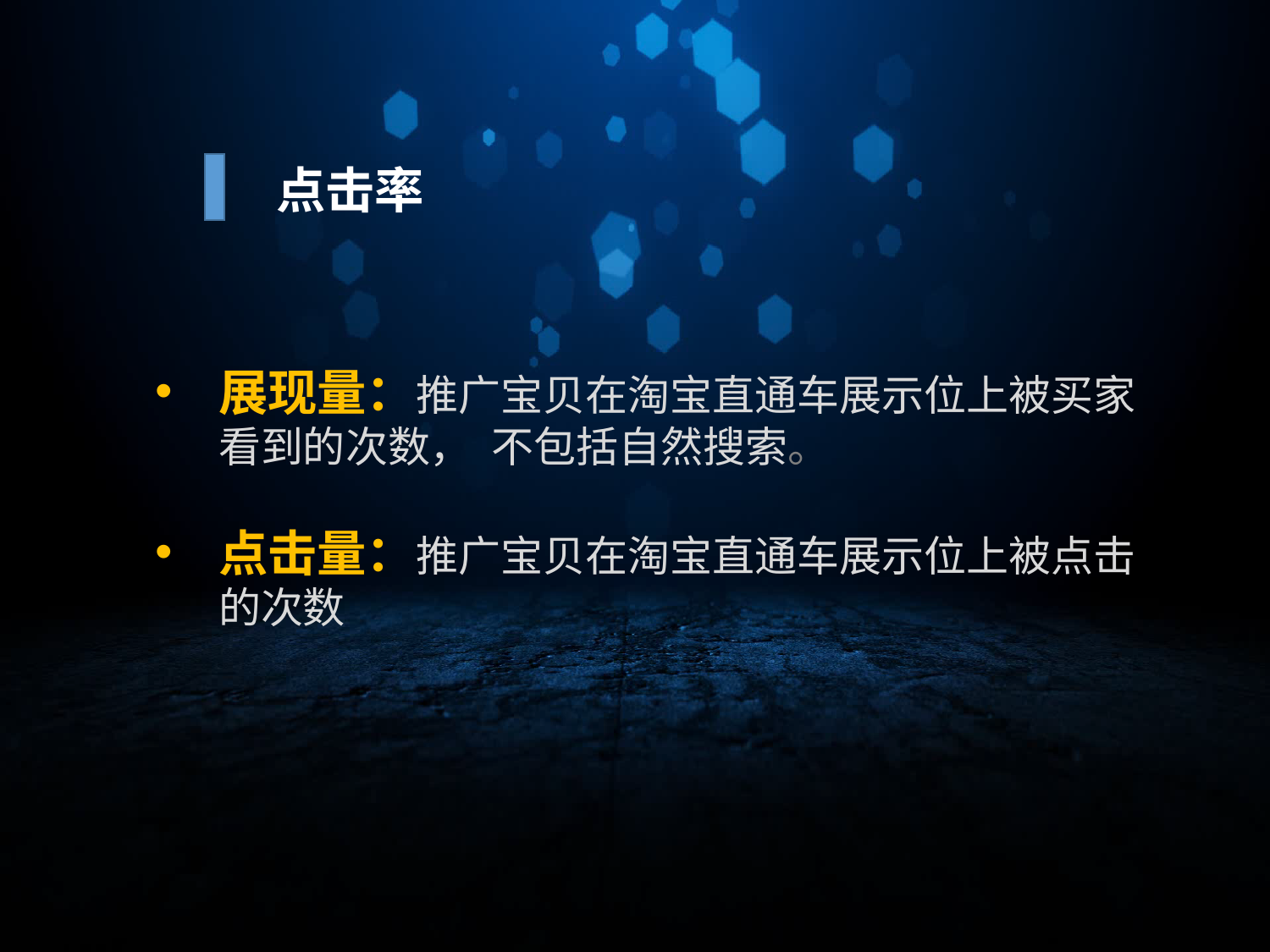

点击率

展现量：推广宝贝在淘宝直通车展示位上被买家看到的次数，  不包括自然搜索。

点击量：推广宝贝在淘宝直通车展示位上被点击的次数